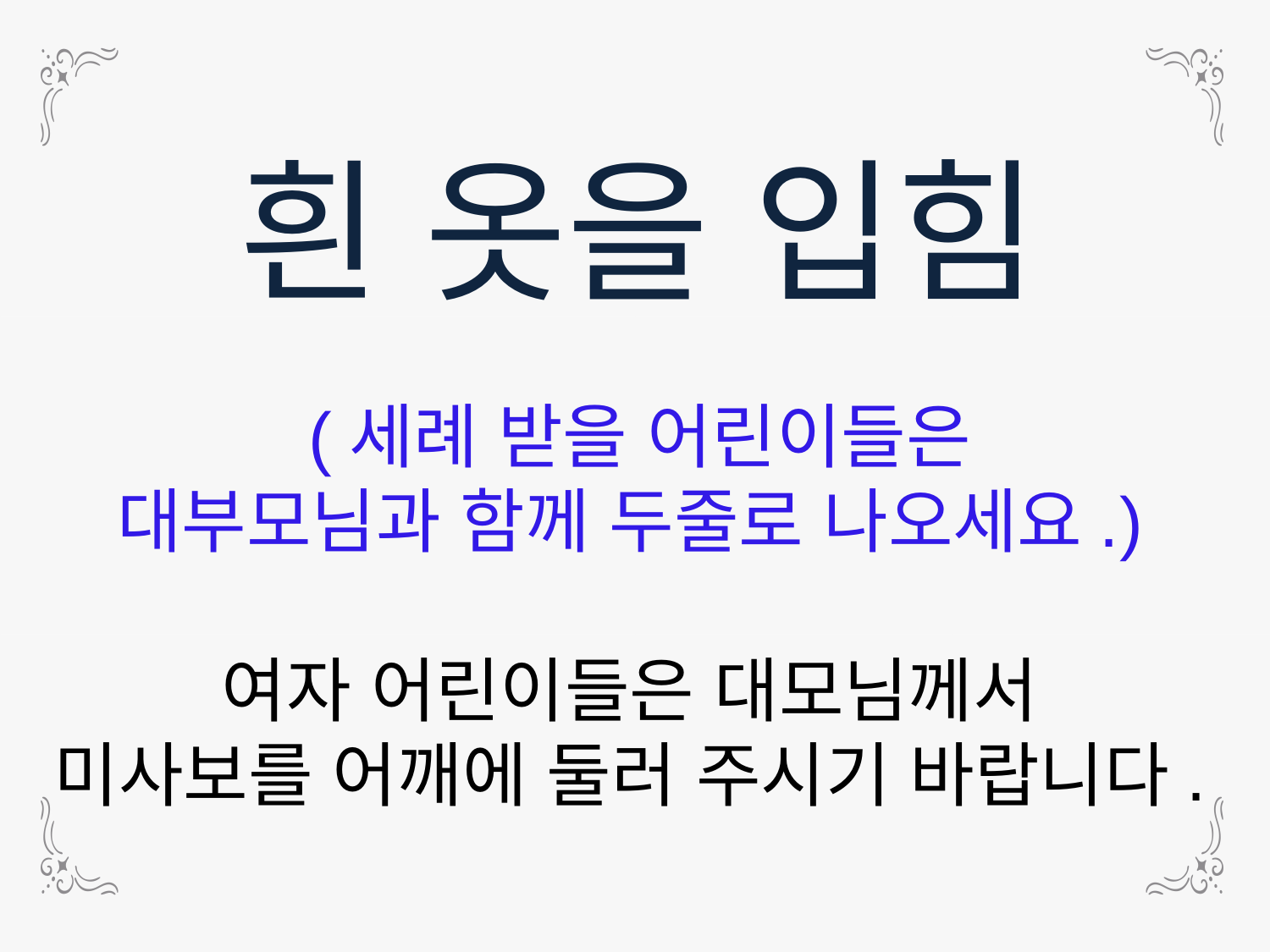

흰 옷을 입힘
  (세례 받을 어린이들은
대부모님과 함께 두줄로 나오세요.)

여자 어린이들은 대모님께서
미사보를 어깨에 둘러 주시기 바랍니다.